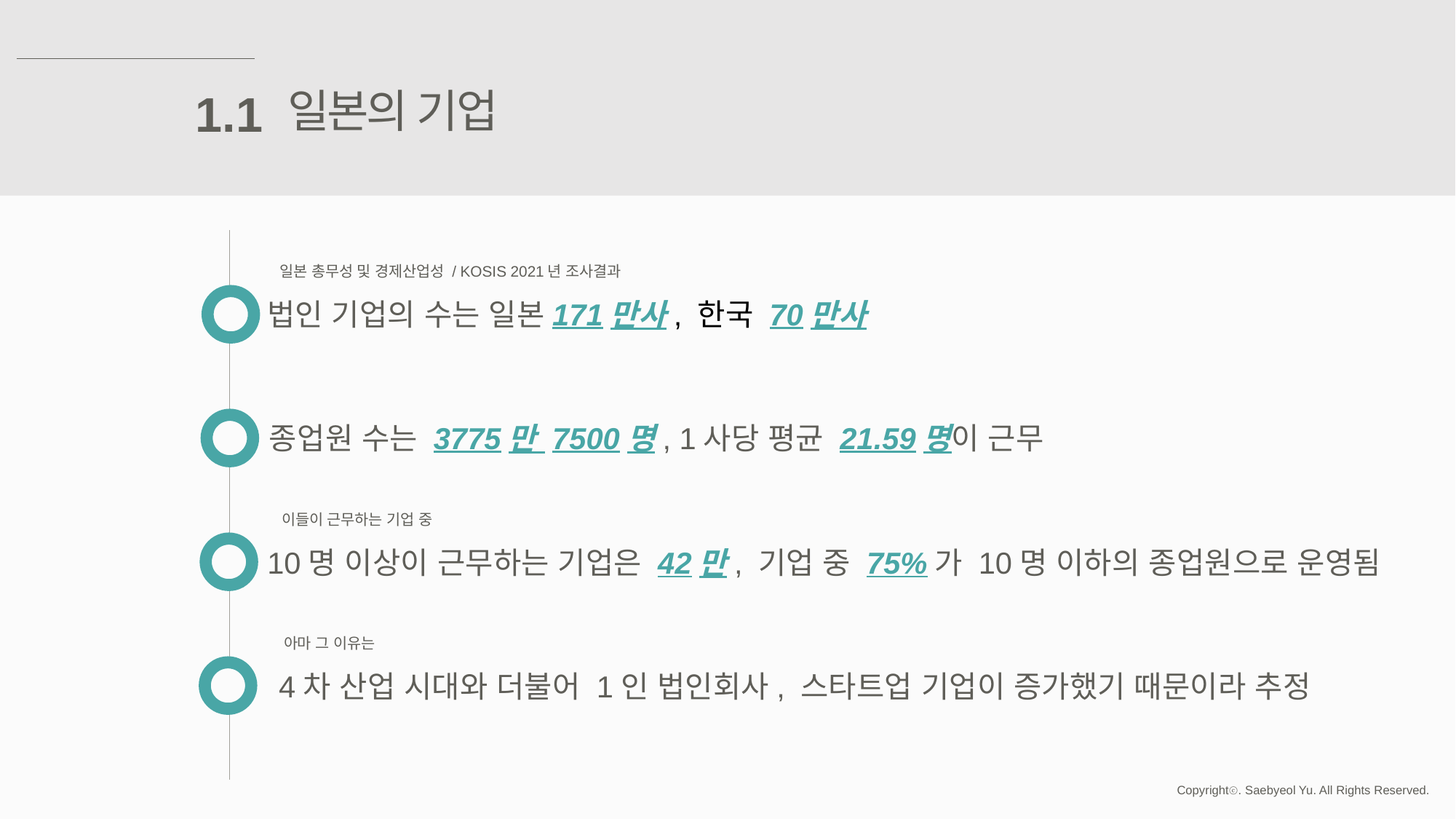

일본의 기업
1.1

일본 총무성 및 경제산업성 / KOSIS 2021년 조사결과
법인 기업의 수는 일본171만사, 한국 70만사
종업원 수는 3775만 7500명, 1사당 평균 21.59명이 근무
이들이 근무하는 기업 중
10명 이상이 근무하는 기업은 42만, 기업 중 75%가 10명 이하의 종업원으로 운영됨
아마 그 이유는
4차 산업 시대와 더불어 1인 법인회사, 스타트업 기업이 증가했기 때문이라 추정